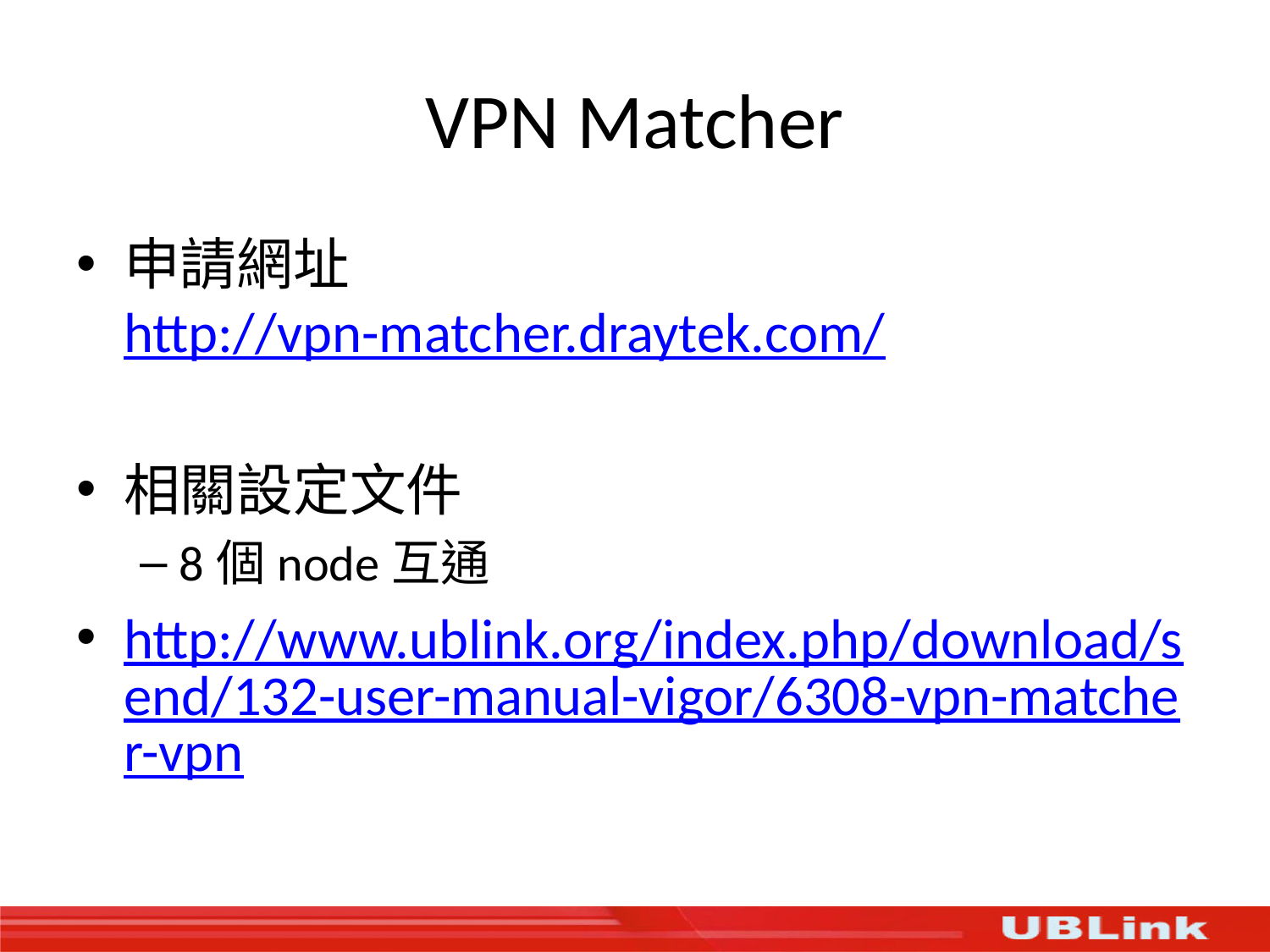

# VPN Matcher
申請網址
http://vpn-matcher.draytek.com/

相關設定文件
8個node互通
http://www.ublink.org/index.php/download/send/132-user-manual-vigor/6308-vpn-matcher-vpn